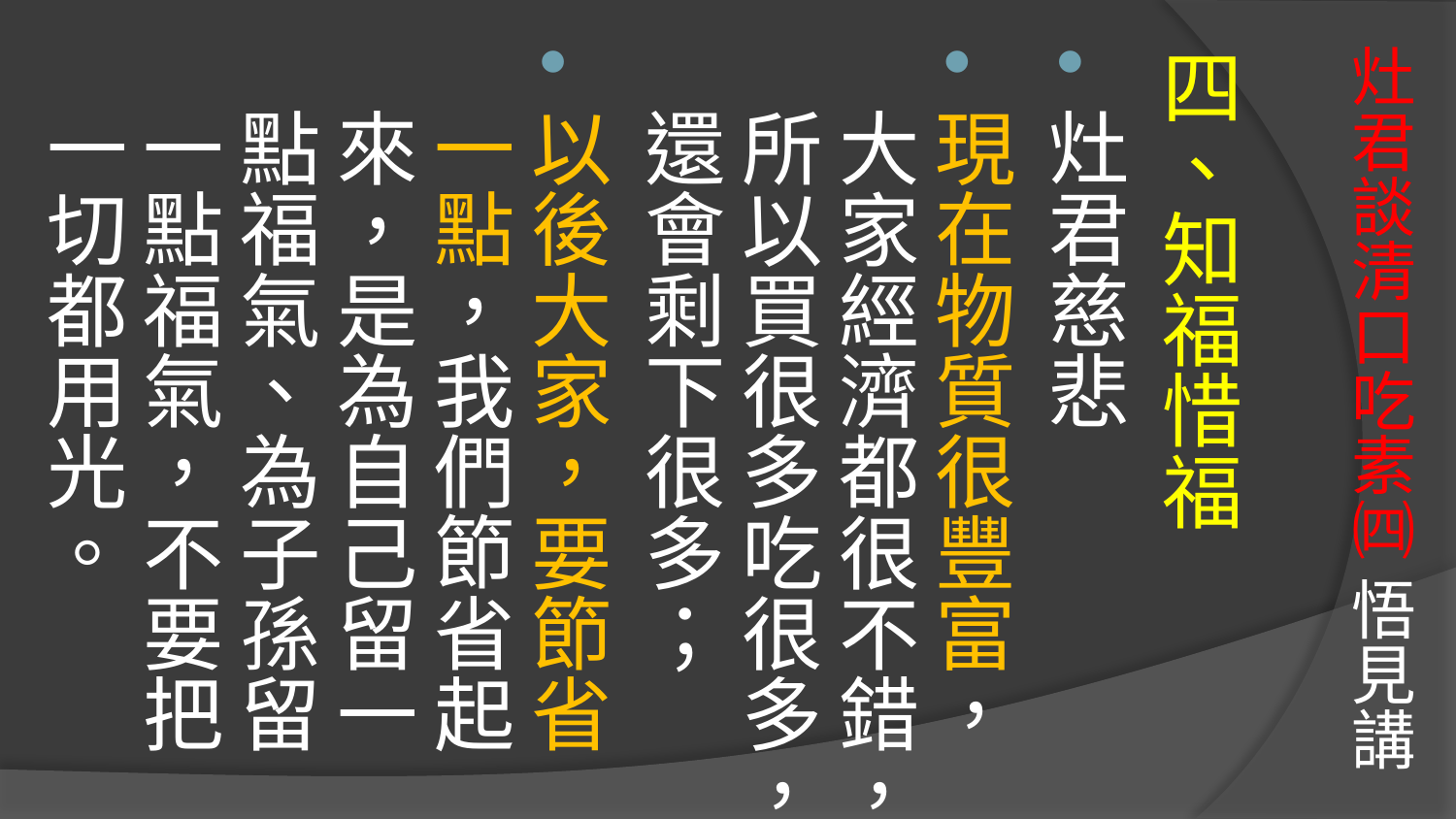

# 灶君談清口吃素㈣ 悟見講
四、知福惜福
灶君慈悲
現在物質很豐富，大家經濟都很不錯，所以買很多吃很多，還會剩下很多；
以後大家，要節省一點，我們節省起來，是為自己留一點福氣、為子孫留一點福氣，不要把一切都用光。